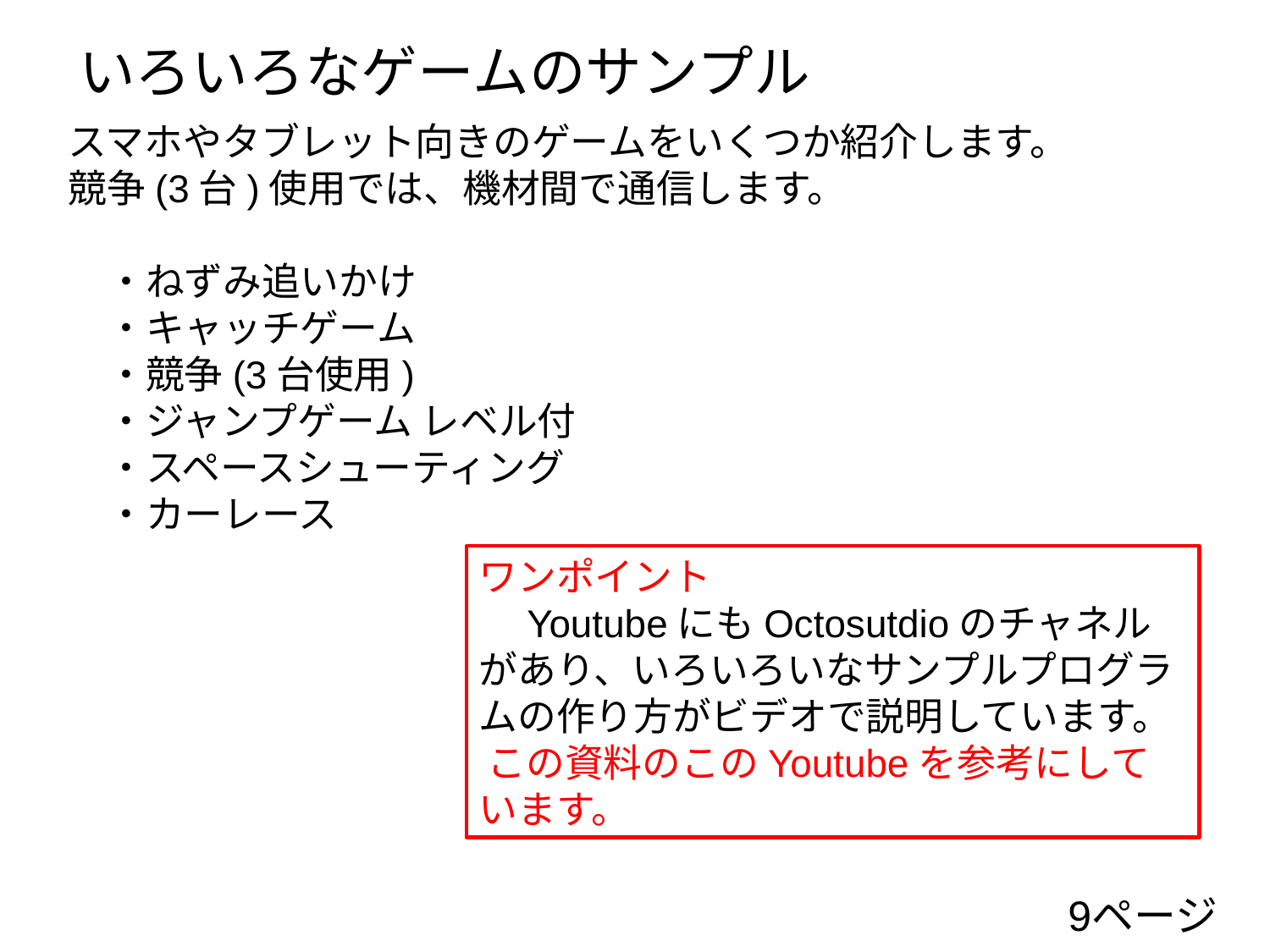

# いろいろなゲームのサンプル
スマホやタブレット向きのゲームをいくつか紹介します。
競争(3台)使用では、機材間で通信します。

　・ねずみ追いかけ
　・キャッチゲーム
　・競争(3台使用)
　・ジャンプゲーム レベル付
　・スペースシューティング
　・カーレース
ワンポイント
　YoutubeにもOctosutdioのチャネルがあり、いろいろいなサンプルプログラムの作り方がビデオで説明しています。
 この資料のこのYoutubeを参考にしています。
9ページ